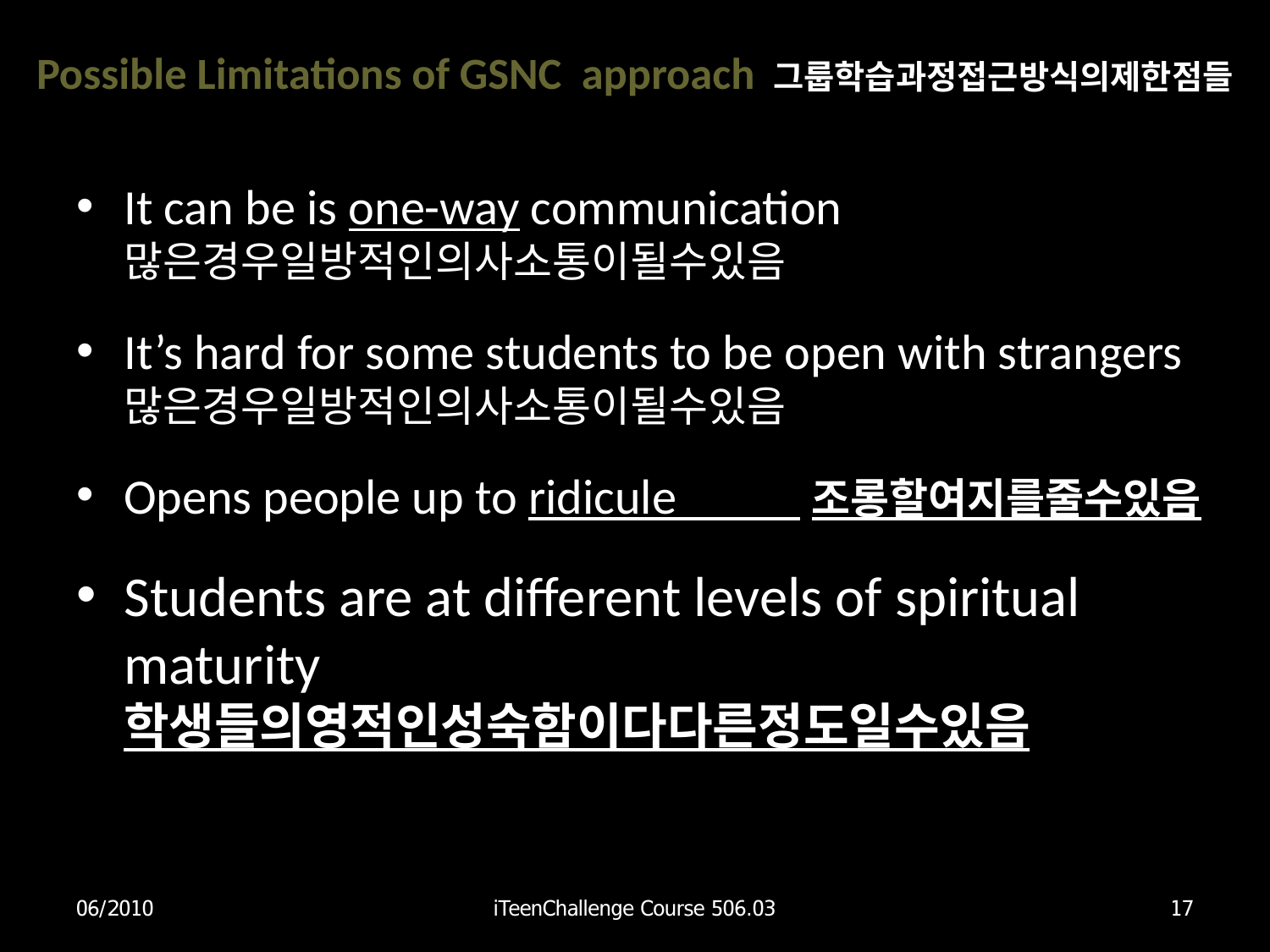

# Possible Limitations of GSNC  approach 그룹학습과정접근방식의제한점들
It can be is one-way communication 많은경우일방적인의사소통이될수있음
It’s hard for some students to be open with strangers 많은경우일방적인의사소통이될수있음
Opens people up to ridicule           조롱할여지를줄수있음
Students are at different levels of spiritual maturity 학생들의영적인성숙함이다다른정도일수있음

06/2010
iTeenChallenge Course 506.03
17